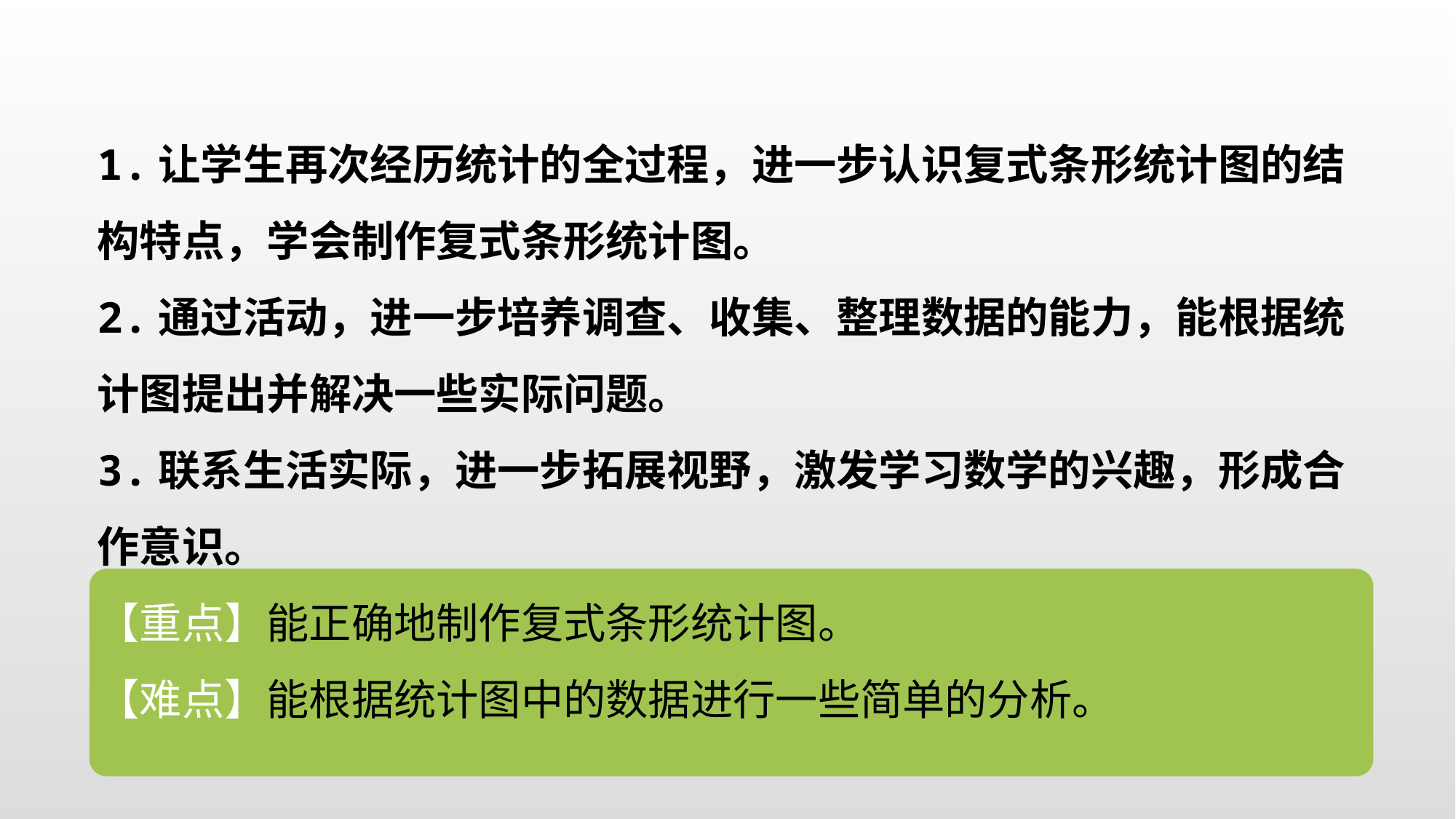

1.让学生再次经历统计的全过程，进一步认识复式条形统计图的结构特点，学会制作复式条形统计图。
2.通过活动，进一步培养调查、收集、整理数据的能力，能根据统计图提出并解决一些实际问题。
3.联系生活实际，进一步拓展视野，激发学习数学的兴趣，形成合作意识。
【重点】能正确地制作复式条形统计图。
【难点】能根据统计图中的数据进行一些简单的分析。